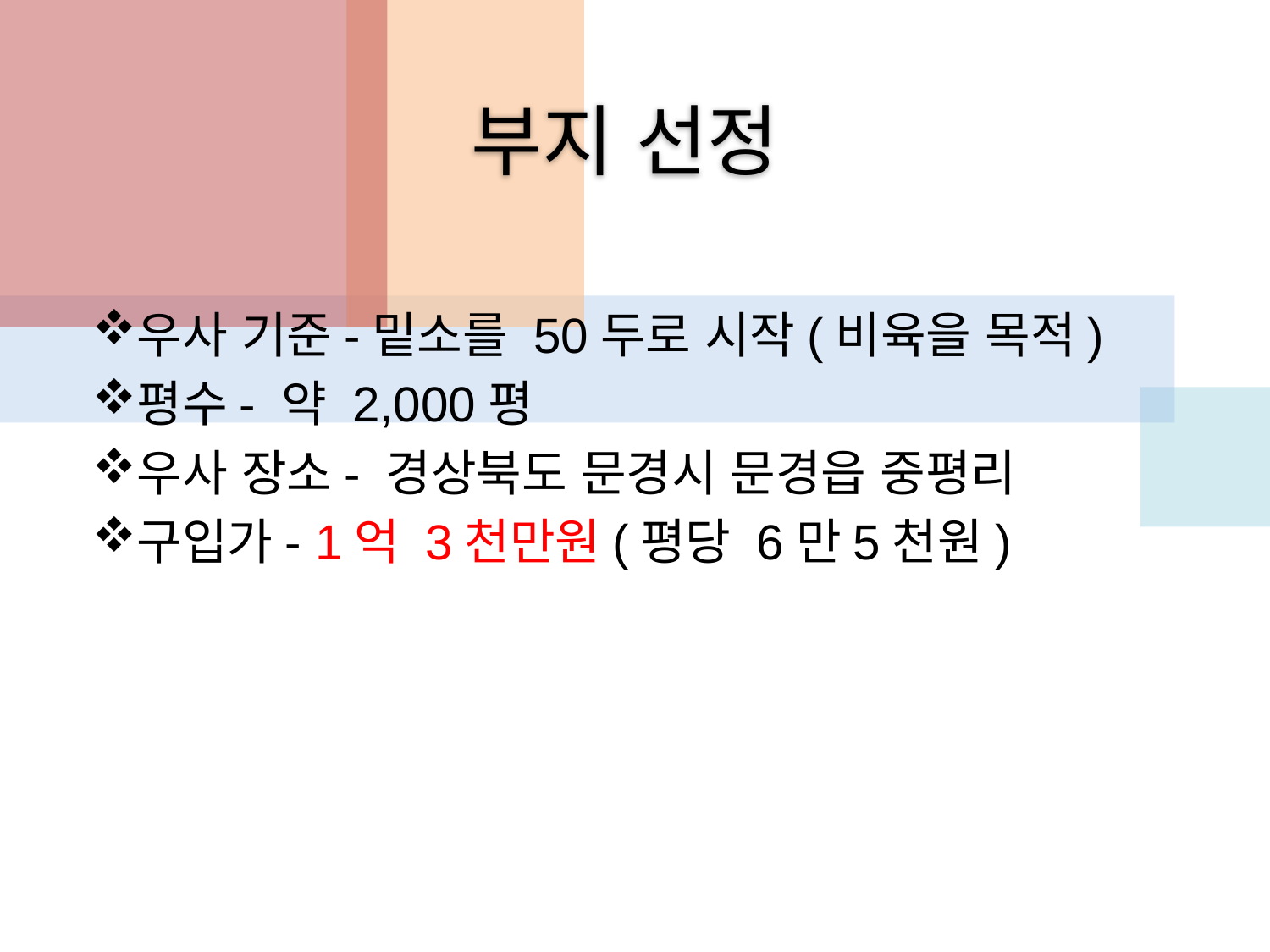

# 부지 선정
우사 기준-밑소를 50두로 시작(비육을 목적)
평수- 약 2,000평
우사 장소- 경상북도 문경시 문경읍 중평리
구입가- 1억 3천만원(평당 6만5천원)